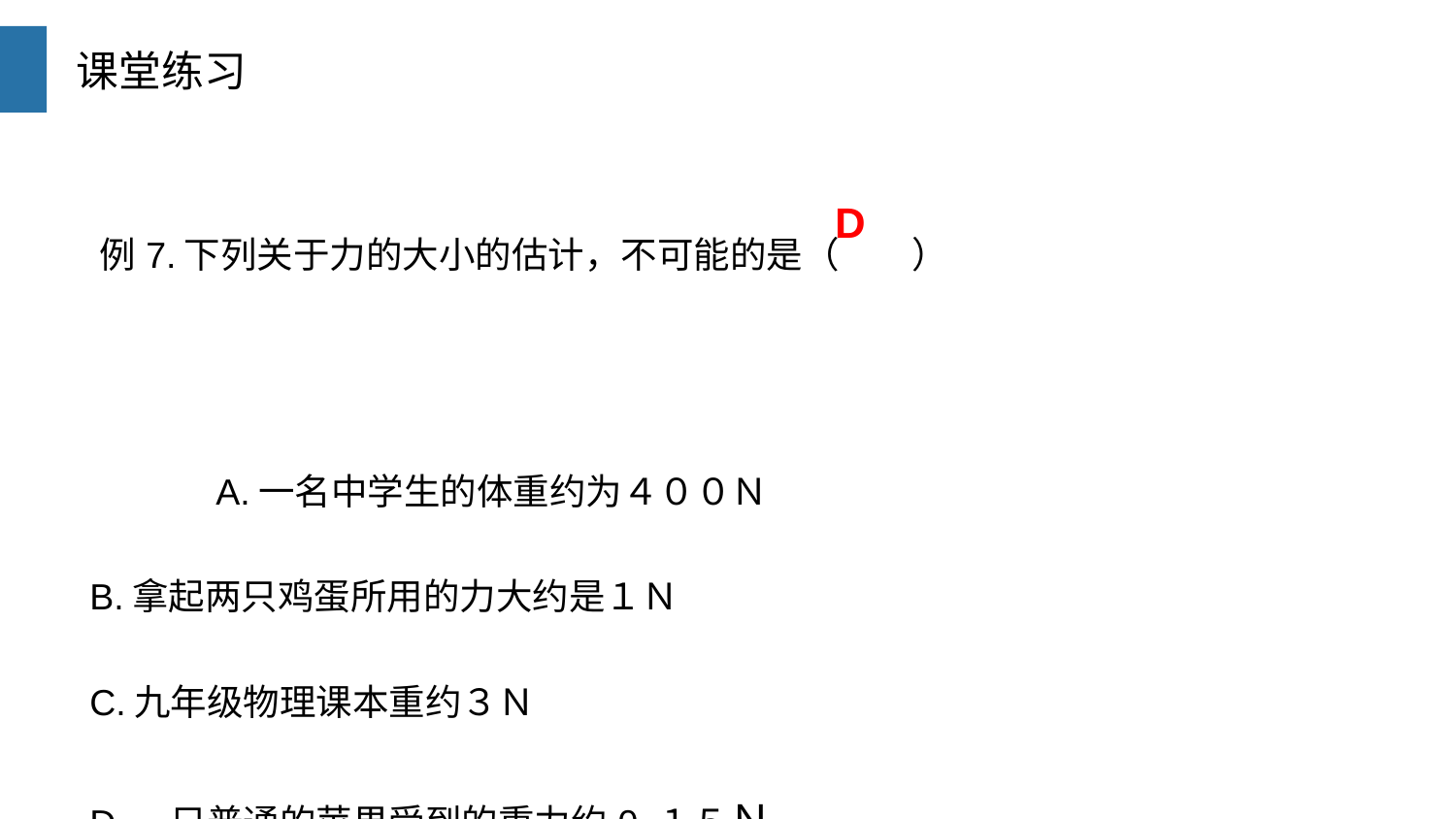

课堂练习
| 例7.下列关于力的大小的估计，不可能的是（　　） 　　　　　　　　　　　　　　　　　　　　　　　　　　　　　　　　　　　　　　　　　　　　　　　　　　　　　　　　　　　　　　　　　　　　　　　　 A.一名中学生的体重约为４００Ｎ B.拿起两只鸡蛋所用的力大约是１Ｎ C.九年级物理课本重约３Ｎ D.一只普通的苹果受到的重力约0.１５Ｎ |
| --- |
D